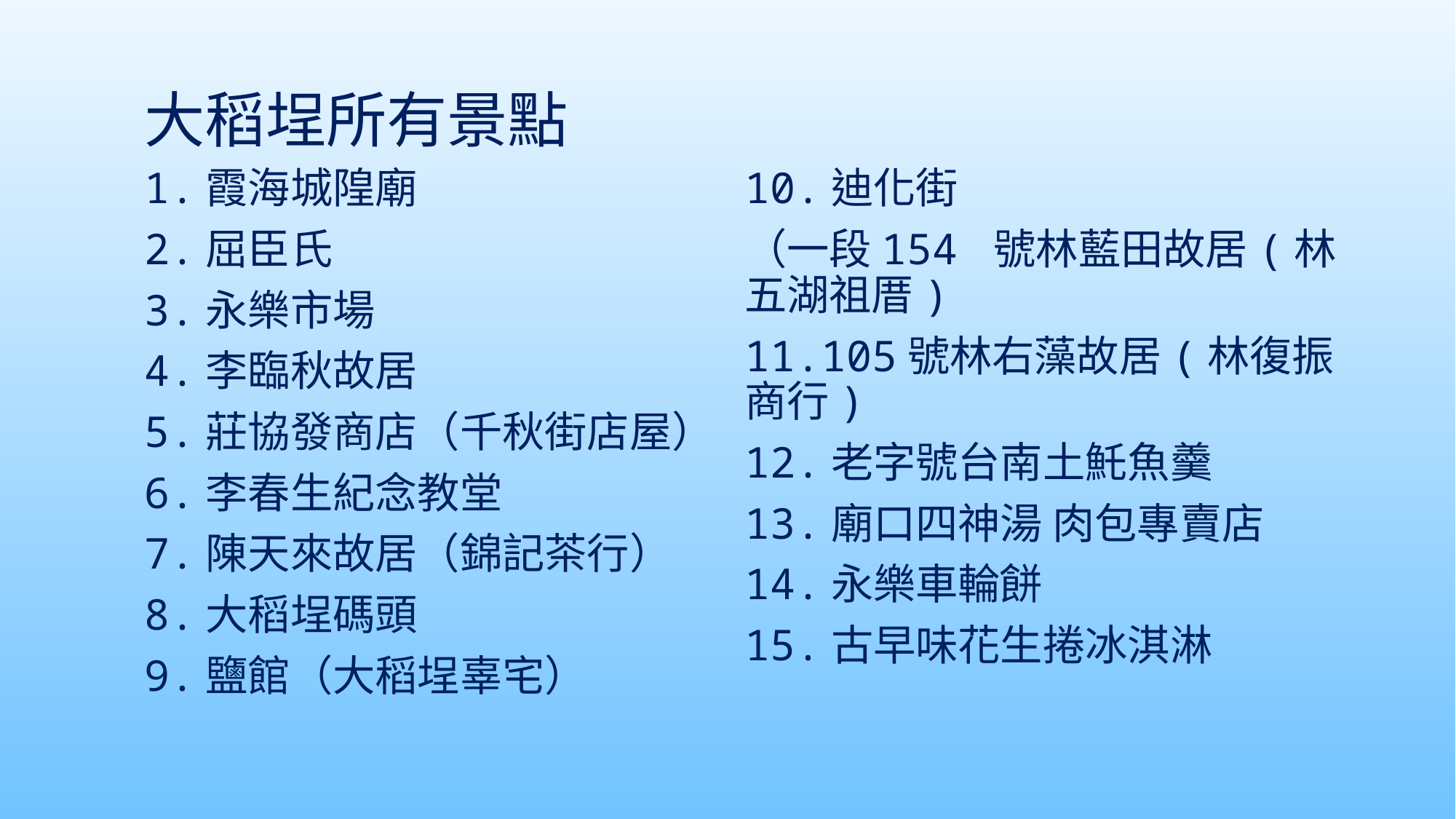

# 大稻埕所有景點
1.霞海城隍廟
2.屈臣氏
3.永樂市場
4.李臨秋故居
5.莊協發商店（千秋街店屋）
6.李春生紀念教堂
7.陳天來故居（錦記茶行）
8.大稻埕碼頭
9.鹽館（大稻埕辜宅）
10.迪化街
（一段154 號林藍田故居(林五湖祖厝)
11.105號林右藻故居(林復振商行)
12.老字號台南土魠魚羹
13.廟口四神湯 肉包專賣店
14.永樂車輪餅
15.古早味花生捲冰淇淋